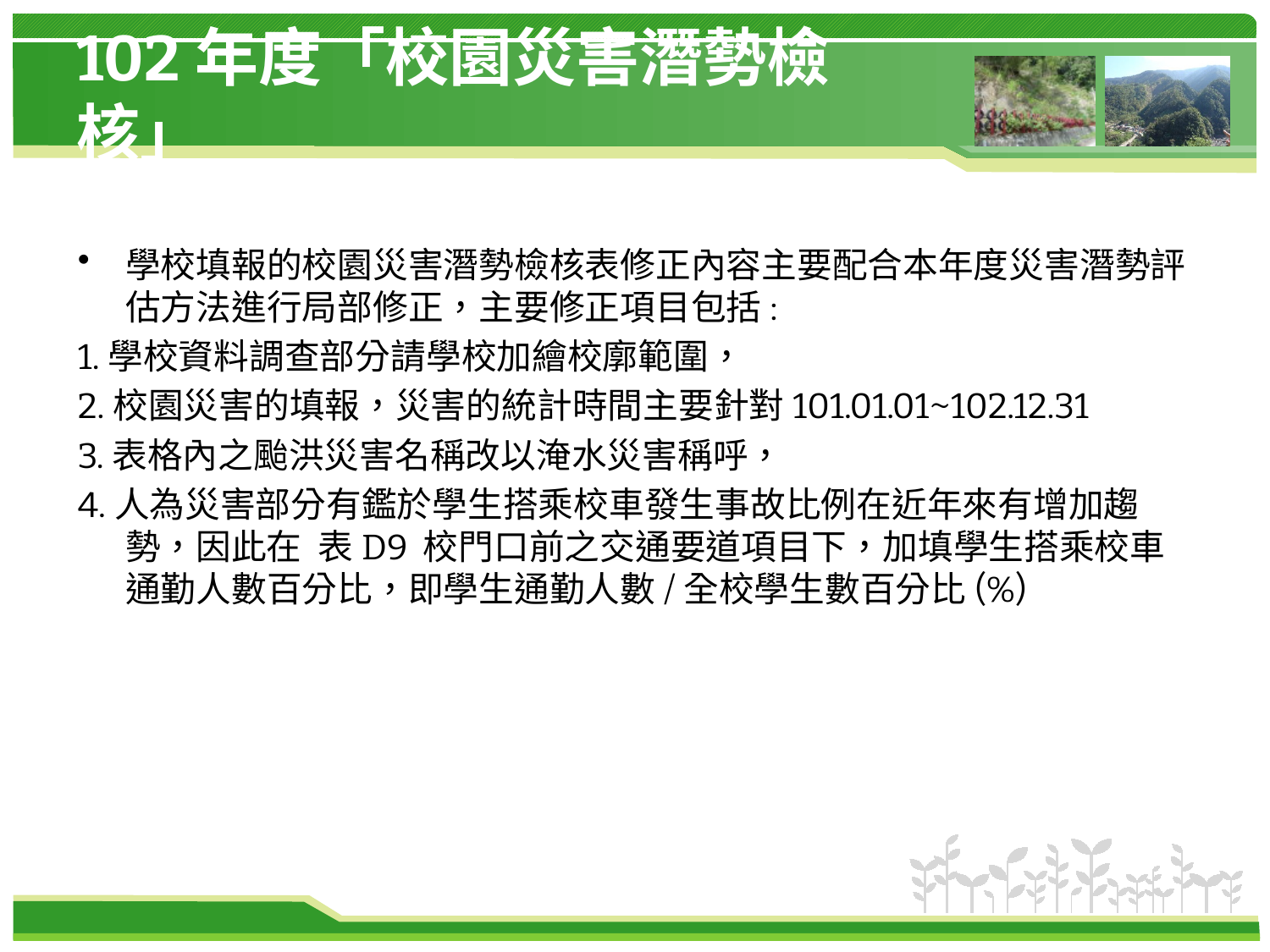

# 102年度「校園災害潛勢檢核」
學校填報的校園災害潛勢檢核表修正內容主要配合本年度災害潛勢評估方法進行局部修正，主要修正項目包括:
1.學校資料調查部分請學校加繪校廓範圍，
2.校園災害的填報，災害的統計時間主要針對101.01.01~102.12.31
3.表格內之颱洪災害名稱改以淹水災害稱呼，
4.人為災害部分有鑑於學生搭乘校車發生事故比例在近年來有增加趨勢，因此在  表D9 校門口前之交通要道項目下，加填學生搭乘校車通勤人數百分比，即學生通勤人數/全校學生數百分比(%)